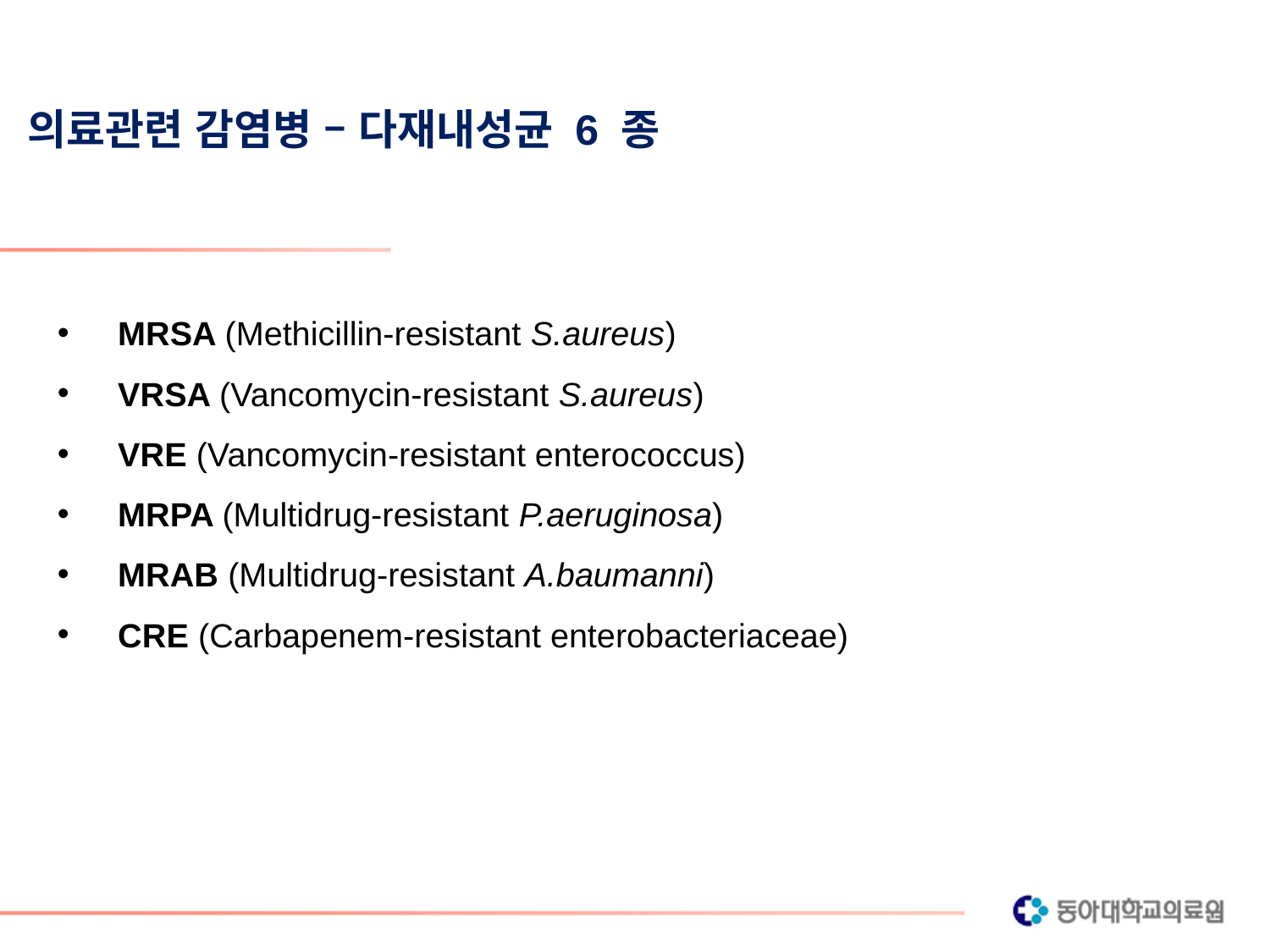

의료관련 감염병 – 다재내성균 6 종

MRSA (Methicillin-resistant S.aureus)
VRSA (Vancomycin-resistant S.aureus)
VRE (Vancomycin-resistant enterococcus)
MRPA (Multidrug-resistant P.aeruginosa)
MRAB (Multidrug-resistant A.baumanni)
CRE (Carbapenem-resistant enterobacteriaceae)